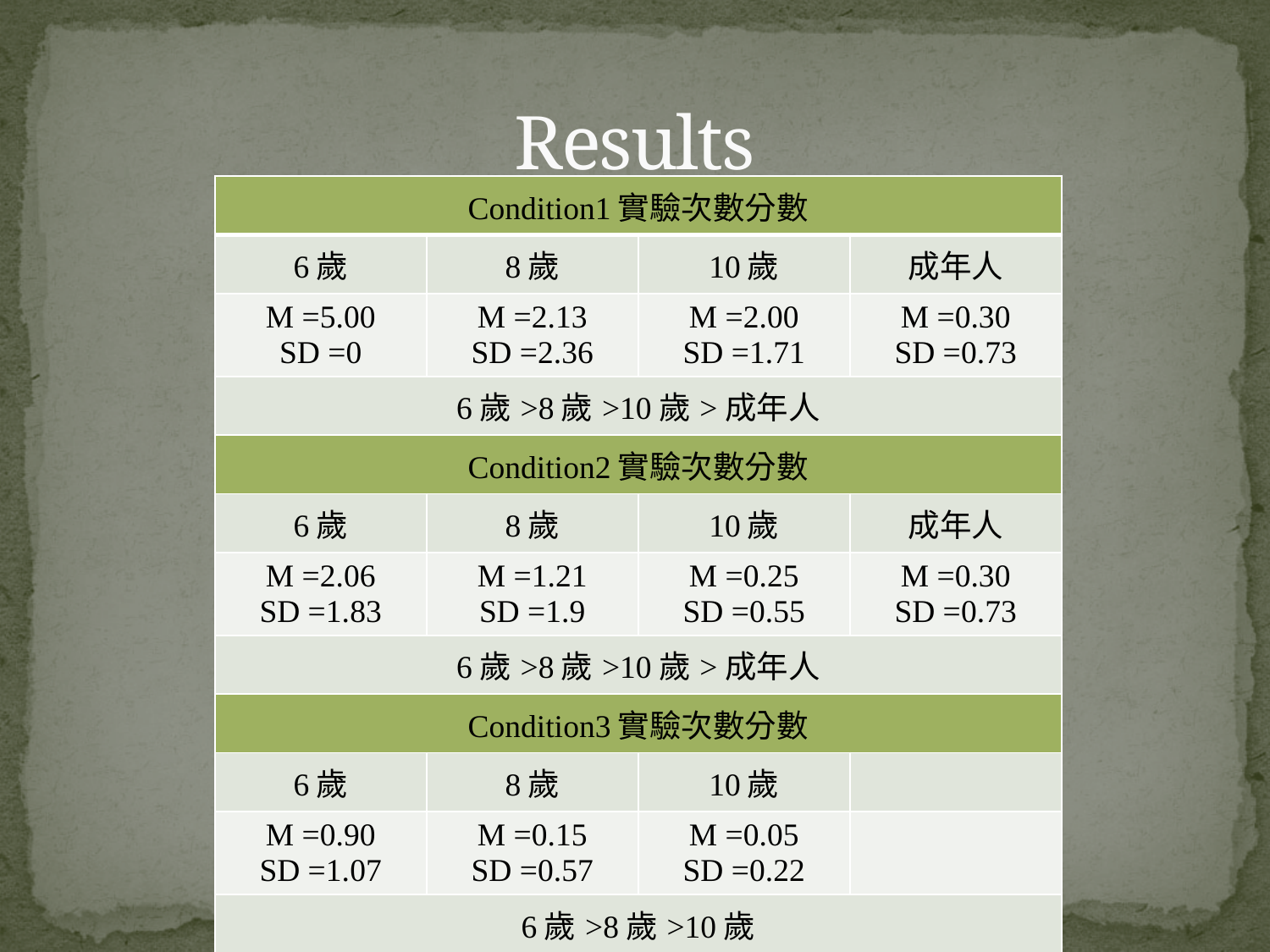

# Results
| Condition1實驗次數分數 |  |  |  |
| --- | --- | --- | --- |
| 6歲 | 8歲 | 10歲 | 成年人 |
| M =5.00 SD =0 | M =2.13 SD =2.36 | M =2.00 SD =1.71 | M =0.30 SD =0.73 |
| 6歲>8歲>10歲>成年人 |  |  |  |
| Condition2實驗次數分數 |  |  |  |
| 6歲 | 8歲 | 10歲 | 成年人 |
| M =2.06 SD =1.83 | M =1.21 SD =1.9 | M =0.25 SD =0.55 | M =0.30 SD =0.73 |
| 6歲>8歲>10歲>成年人 |  |  |  |
| Condition3實驗次數分數 |  |  |  |
| 6歲 | 8歲 | 10歲 |  |
| M =0.90 SD =1.07 | M =0.15 SD =0.57 | M =0.05 SD =0.22 |  |
| 6歲>8歲>10歲 |  |  |  |